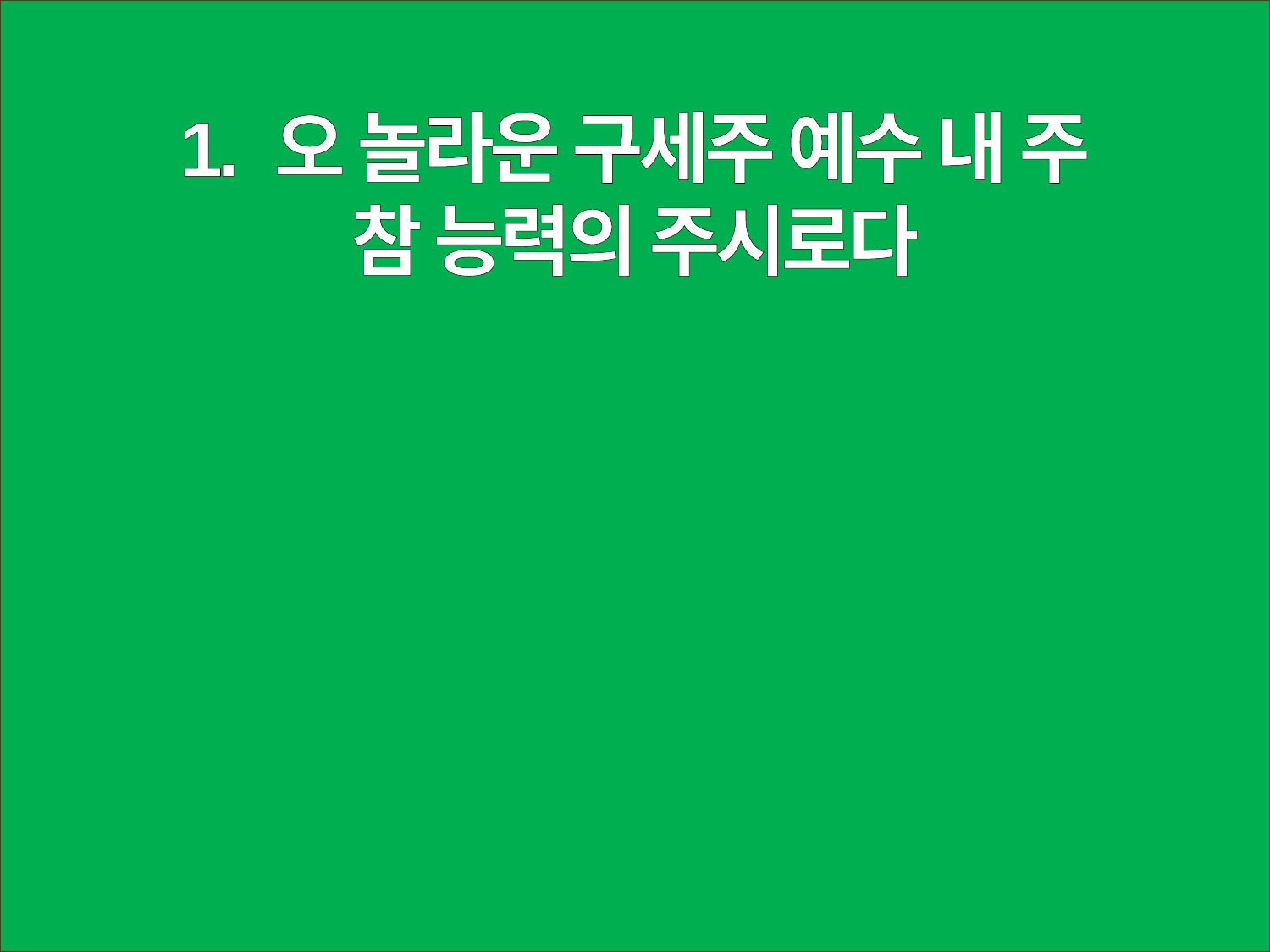

1. 오 놀라운 구세주 예수 내 주
참 능력의 주시로다